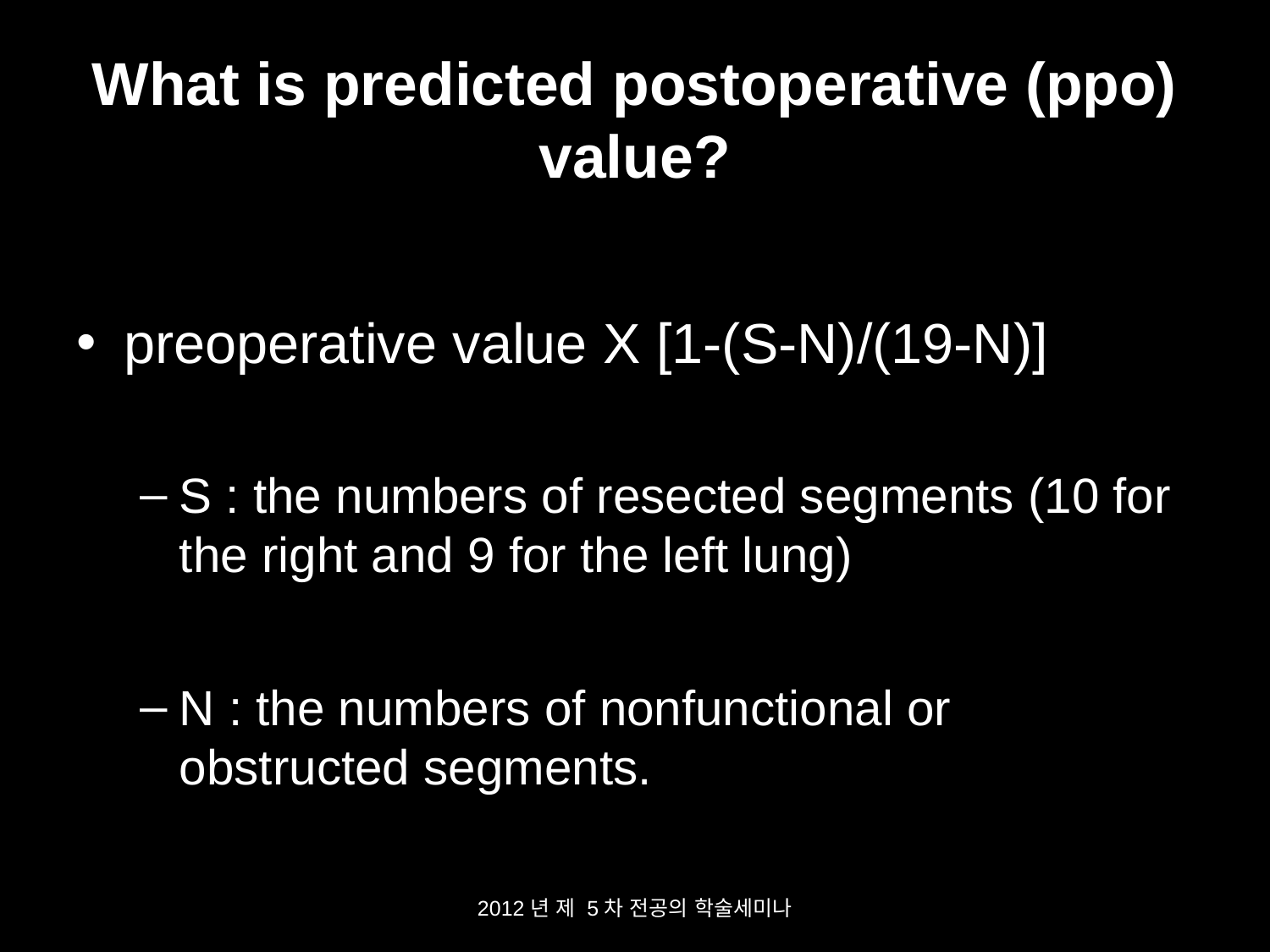

# What is predicted postoperative (ppo) value?

preoperative value X [1-(S-N)/(19-N)]

S : the numbers of resected segments (10 for the right and 9 for the left lung)

N : the numbers of nonfunctional or obstructed segments.
2012년 제 5차 전공의 학술세미나